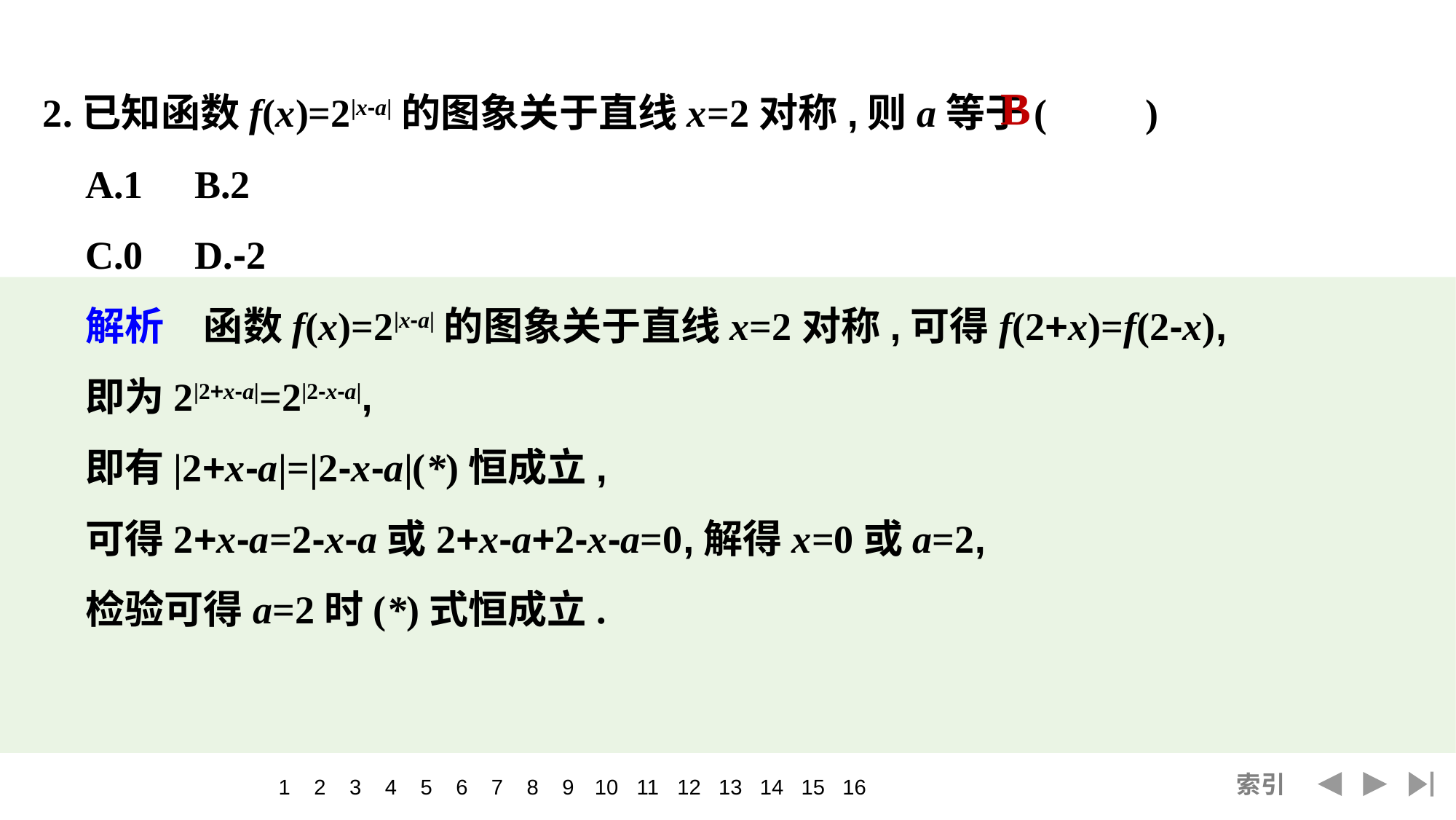

2.已知函数f(x)=2|x-a|的图象关于直线x=2对称,则a等于(　　)
	A.1	B.2
	C.0	D.-2
	解析　函数f(x)=2|x-a|的图象关于直线x=2对称,可得f(2+x)=f(2-x),
	即为2|2+x-a|=2|2-x-a|,
	即有|2+x-a|=|2-x-a|(*)恒成立,
	可得2+x-a=2-x-a或2+x-a+2-x-a=0,解得x=0或a=2,
	检验可得a=2时(*)式恒成立.
B